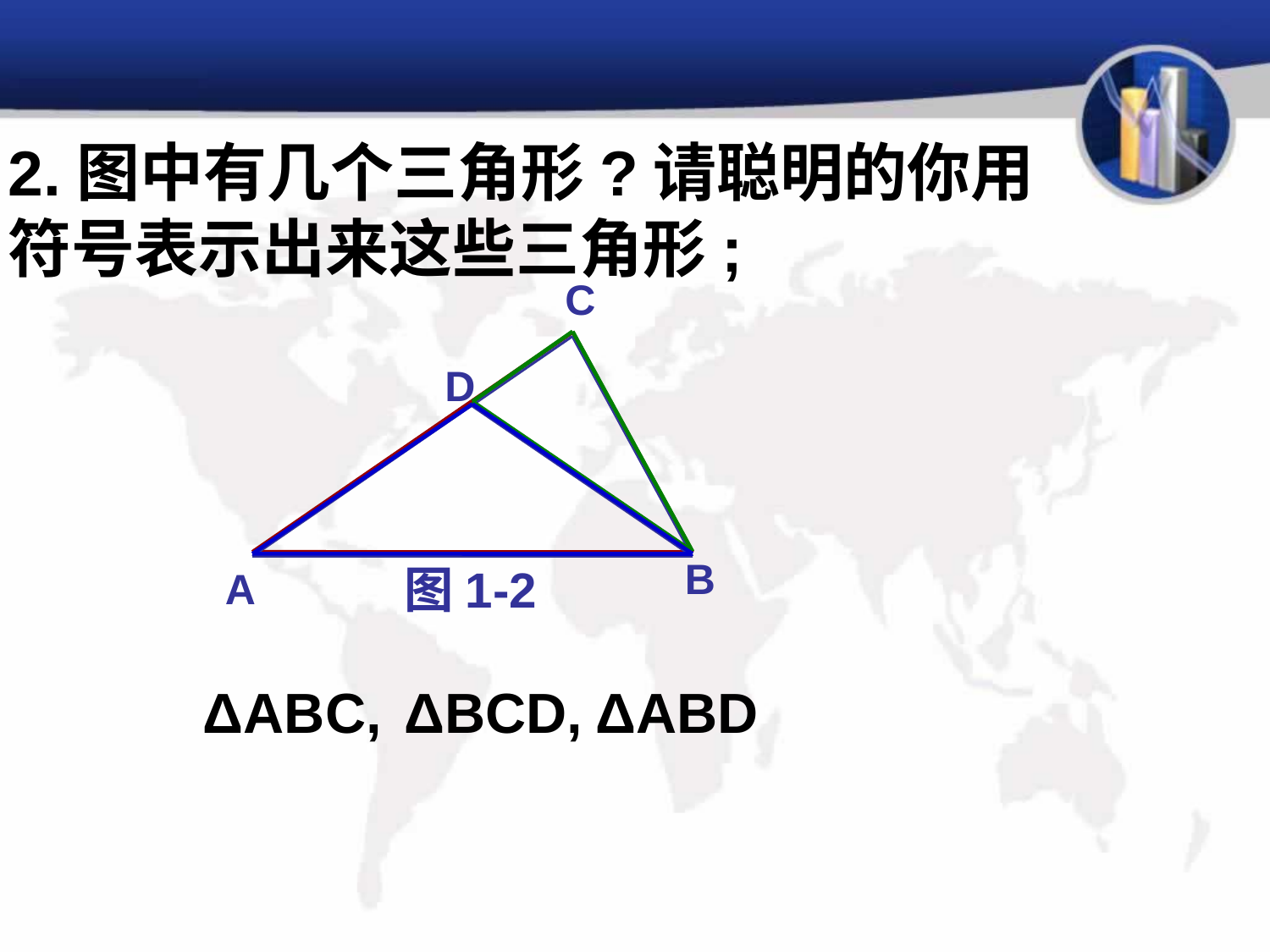

2.图中有几个三角形?请聪明的你用符号表示出来这些三角形;
C

D

B
A

图1-2
ΔABC,
ΔBCD,
ΔABD